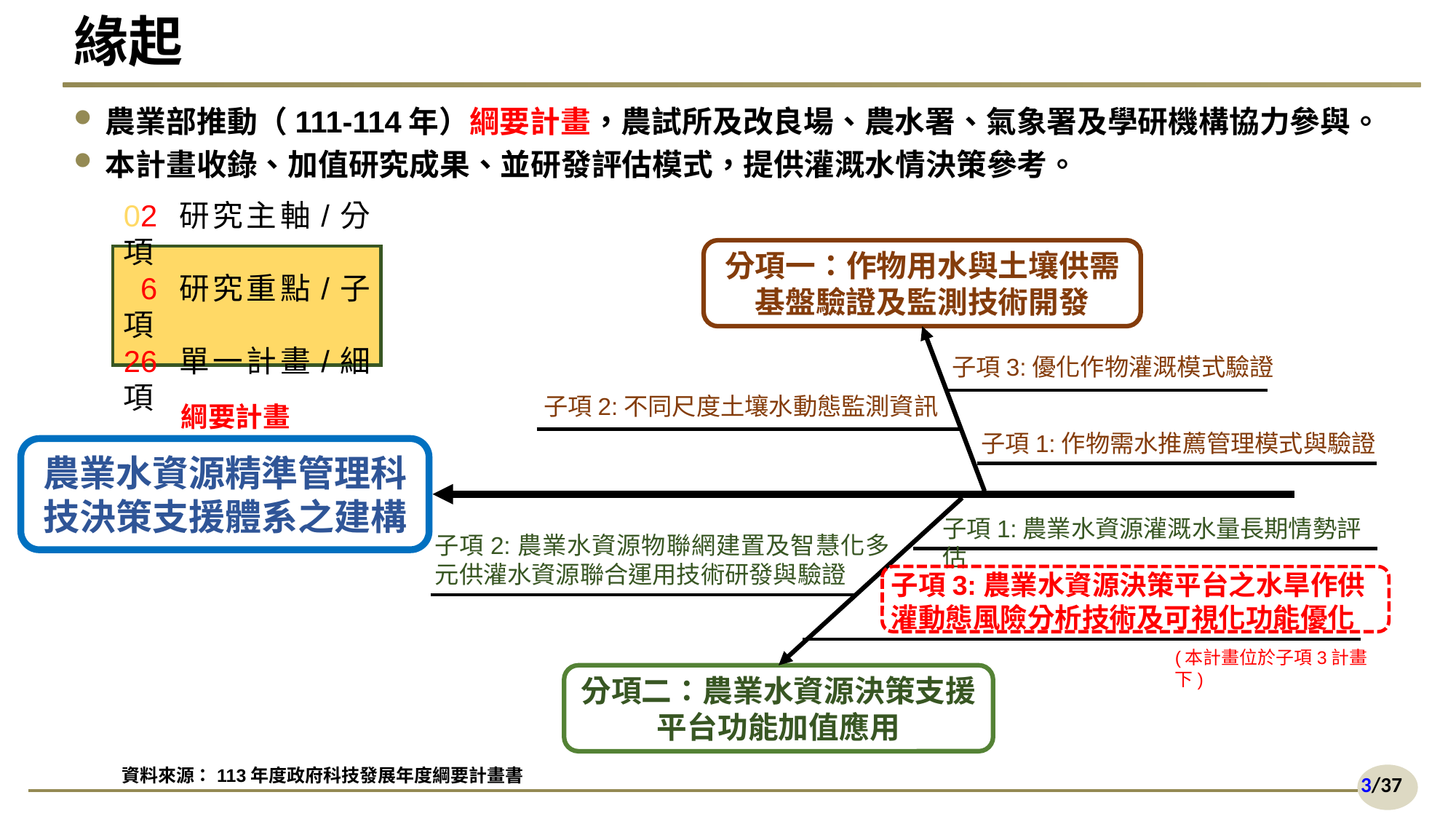

# 緣起
農業部推動（111-114年）綱要計畫，農試所及改良場、農水署、氣象署及學研機構協力參與。
本計畫收錄、加值研究成果、並研發評估模式，提供灌溉水情決策參考。
分項一：作物用水與土壤供需基盤驗證及監測技術開發
02 研究主軸/分項
06 研究重點/子項
26 單一計畫/細項
子項3:優化作物灌溉模式驗證
子項2:不同尺度土壤水動態監測資訊
綱要計畫
子項1:作物需水推薦管理模式與驗證
農業水資源精準管理科技決策支援體系之建構
子項1:農業水資源灌溉水量長期情勢評估
子項2:農業水資源物聯網建置及智慧化多元供灌水資源聯合運用技術研發與驗證
子項3:農業水資源決策平台之水旱作供灌動態風險分析技術及可視化功能優化

(本計畫位於子項3計畫下)
分項二：農業水資源決策支援平台功能加值應用
資料來源：113年度政府科技發展年度綱要計畫書
3/37